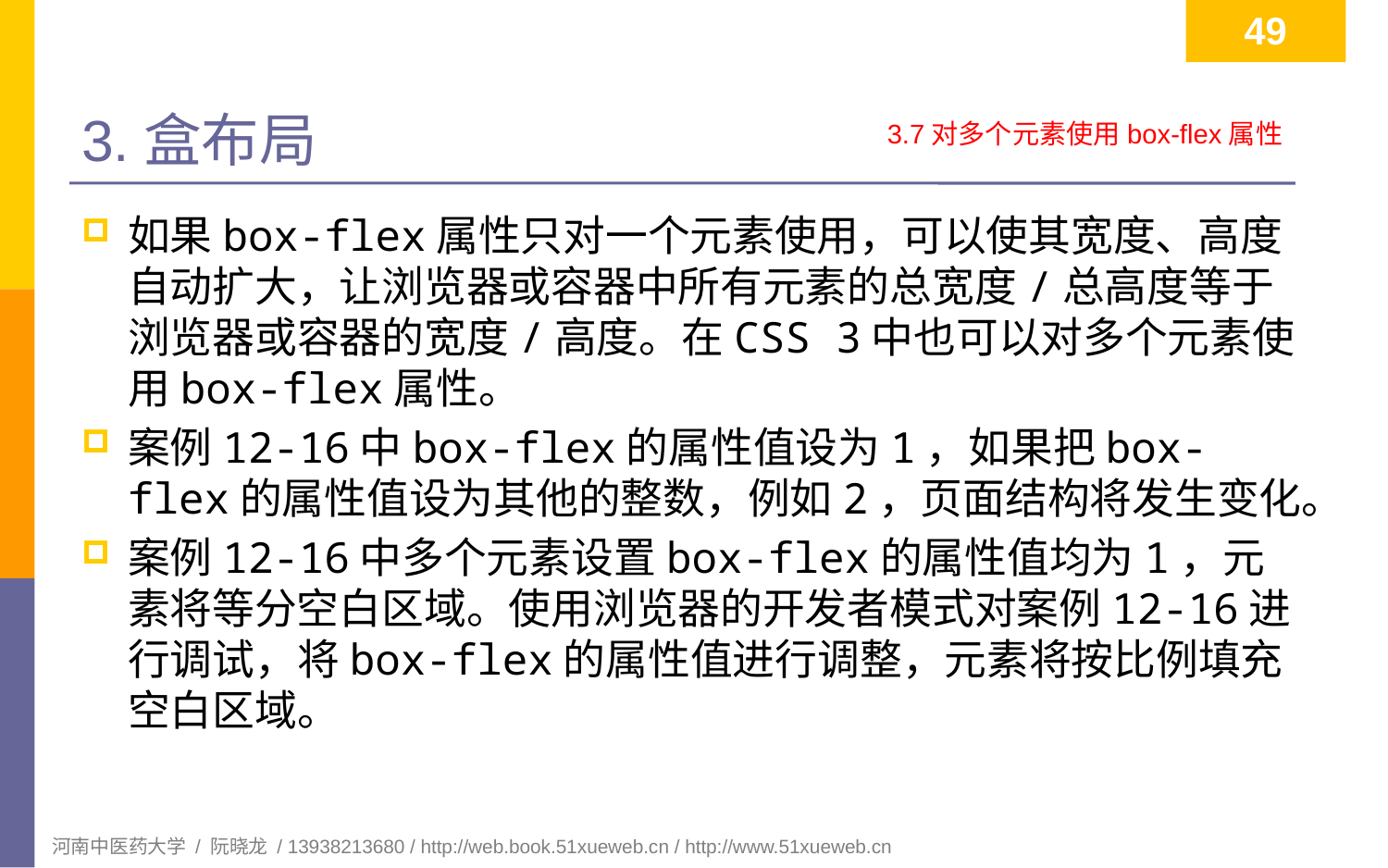

49
# 3.盒布局
3.7对多个元素使用box-flex属性
如果box-flex属性只对一个元素使用，可以使其宽度、高度自动扩大，让浏览器或容器中所有元素的总宽度/总高度等于浏览器或容器的宽度/高度。在CSS 3中也可以对多个元素使用box-flex属性。
案例12-16中box-flex的属性值设为1，如果把box-flex的属性值设为其他的整数，例如2，页面结构将发生变化。
案例12-16中多个元素设置box-flex的属性值均为1，元素将等分空白区域。使用浏览器的开发者模式对案例12-16进行调试，将box-flex的属性值进行调整，元素将按比例填充空白区域。